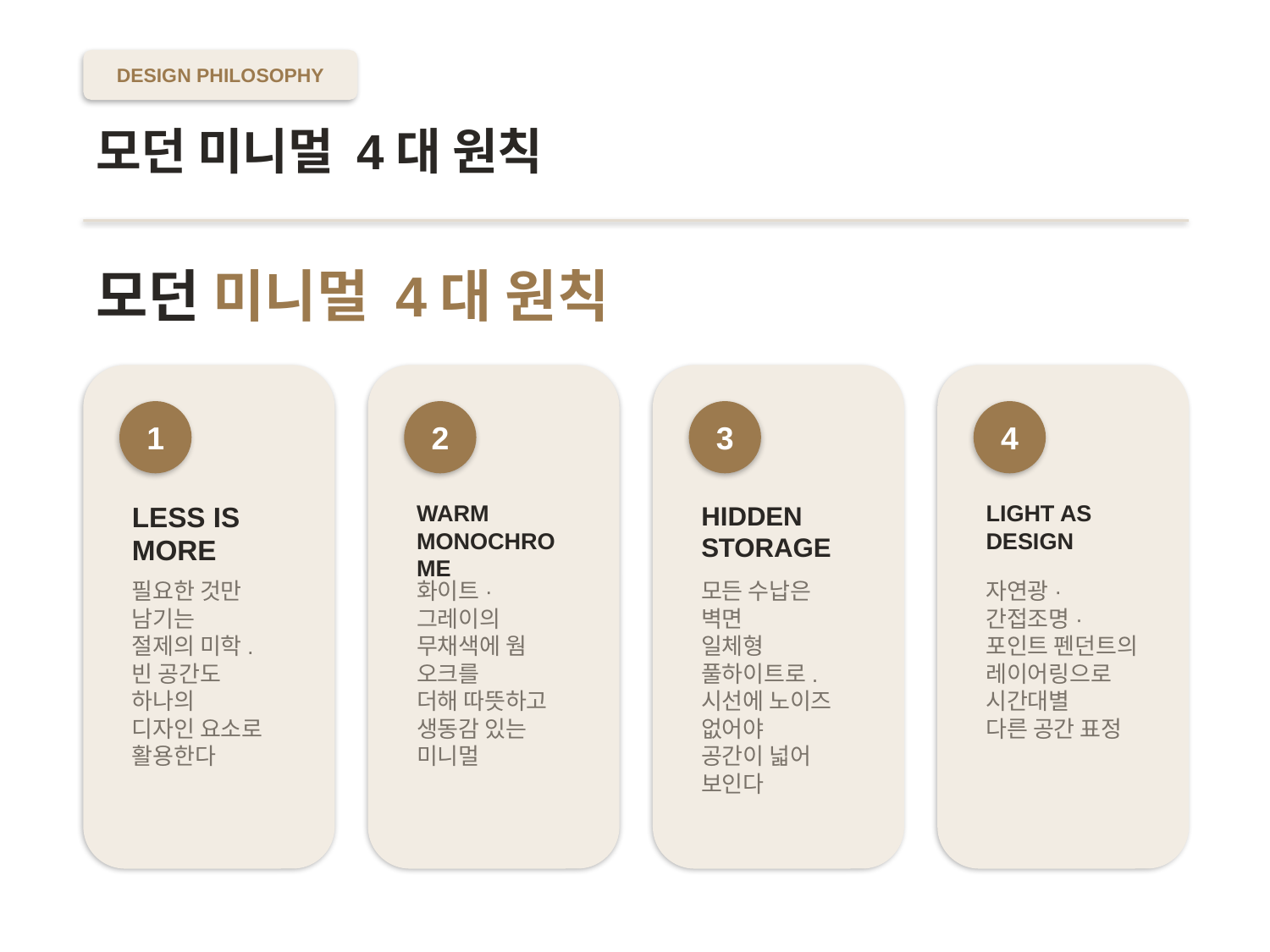

DESIGN PHILOSOPHY
모던 미니멀 4대 원칙

모던 미니멀 4대 원칙

1

2

3

4
LESS IS MORE
WARM MONOCHROME
HIDDEN STORAGE
LIGHT AS DESIGN
필요한 것만 남기는
절제의 미학.
빈 공간도 하나의
디자인 요소로 활용한다
화이트·그레이의
무채색에 웜 오크를
더해 따뜻하고
생동감 있는 미니멀
모든 수납은 벽면
일체형 풀하이트로.
시선에 노이즈 없어야
공간이 넓어 보인다
자연광·간접조명·
포인트 펜던트의
레이어링으로 시간대별
다른 공간 표정